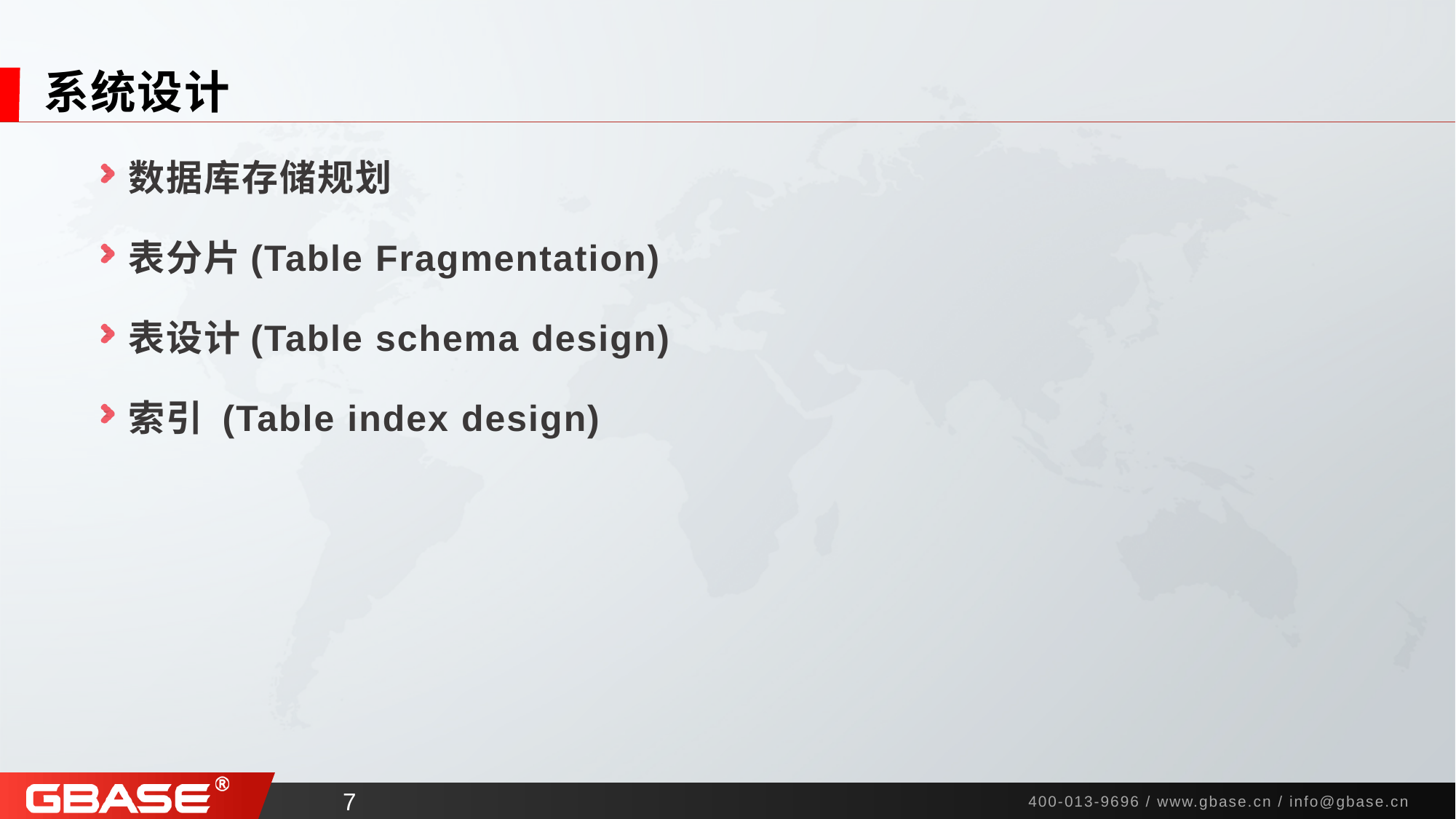

# 系统设计
数据库存储规划
表分片(Table Fragmentation)
表设计(Table schema design)
索引 (Table index design)